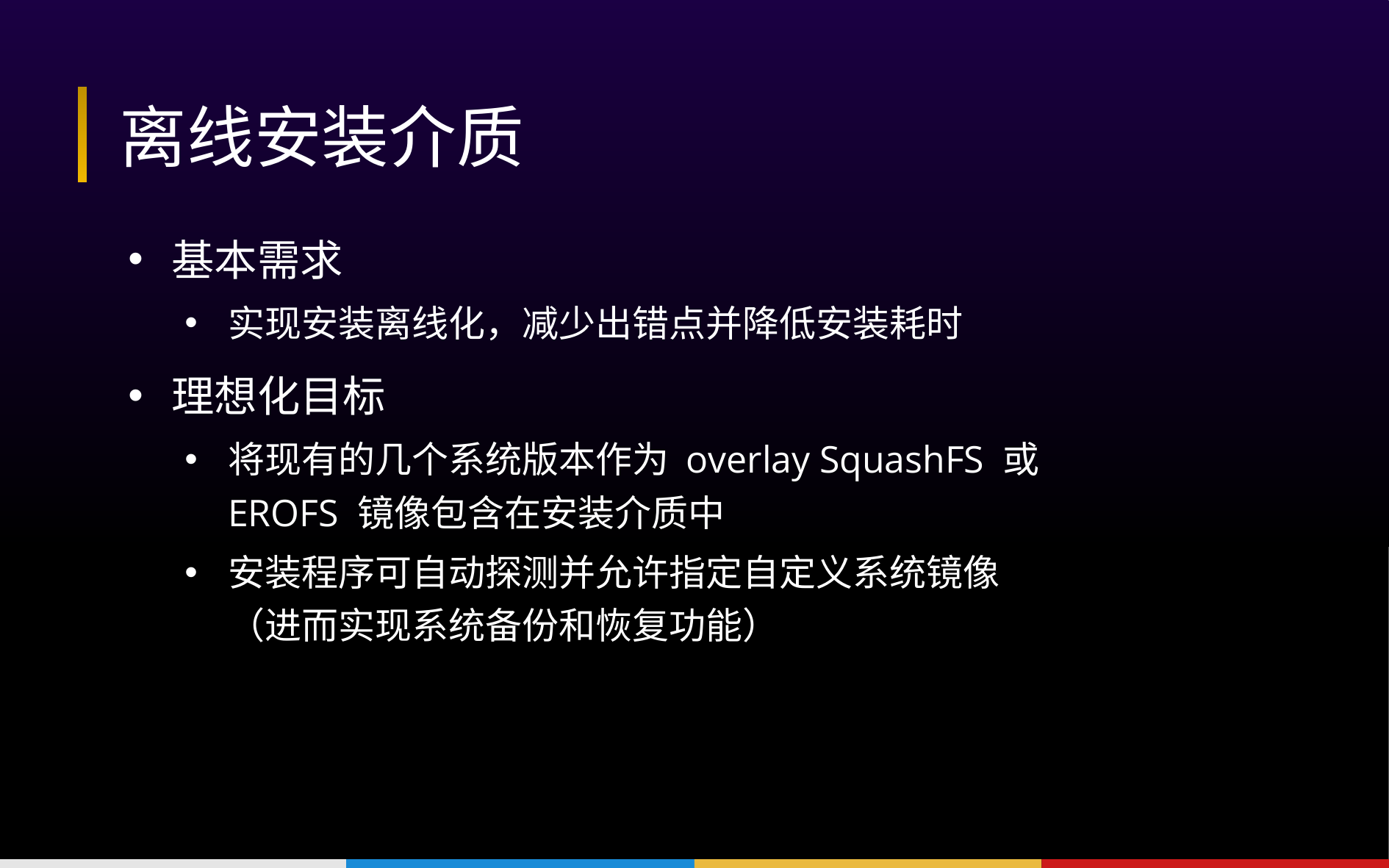

# 离线安装介质
基本需求
实现安装离线化，减少出错点并降低安装耗时
理想化目标
将现有的几个系统版本作为 overlay SquashFS 或 EROFS 镜像包含在安装介质中
安装程序可自动探测并允许指定自定义系统镜像（进而实现系统备份和恢复功能）
29